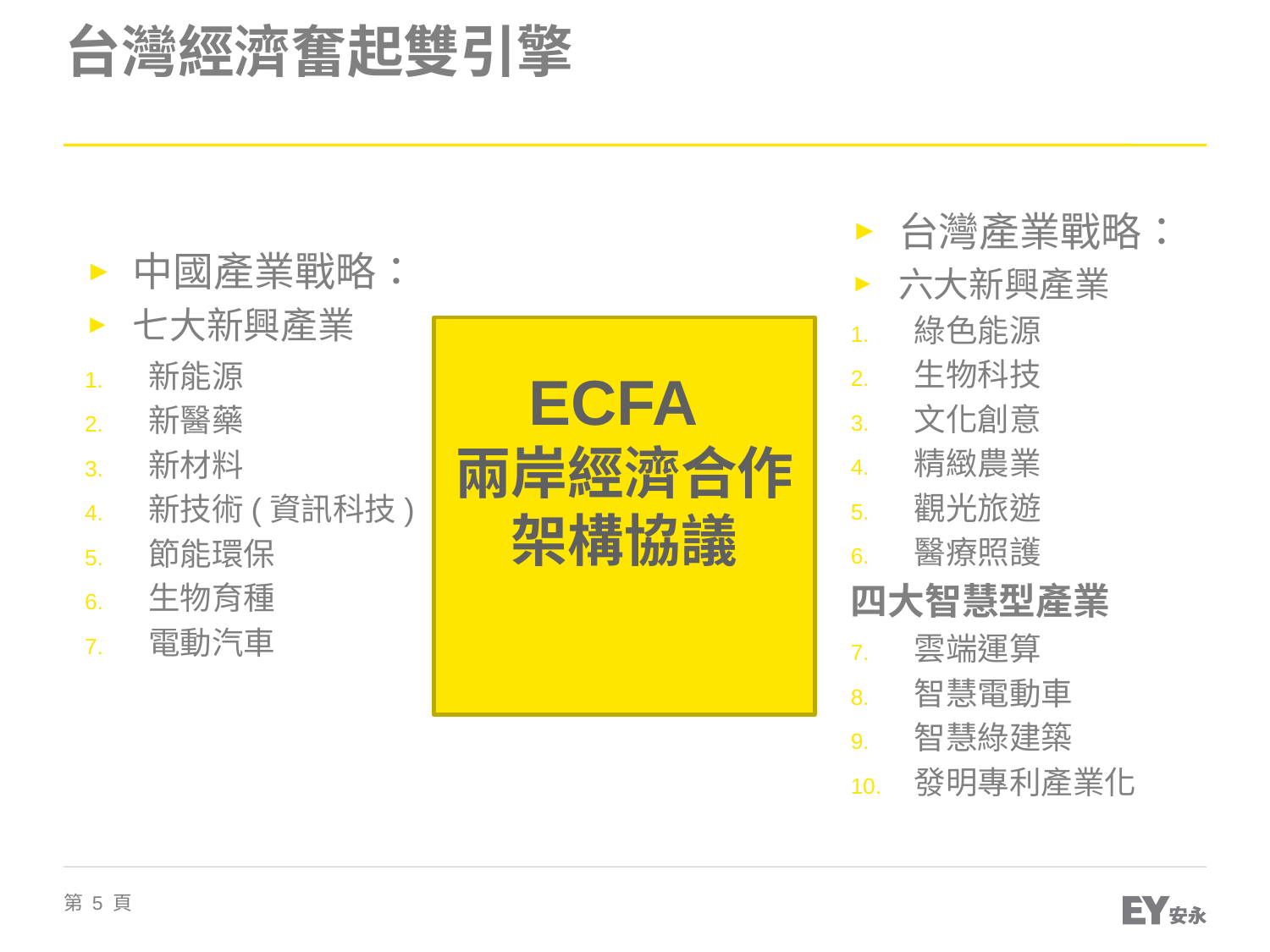

# 台灣經濟奮起雙引擎

台灣產業戰略：
六大新興產業
綠色能源
生物科技
文化創意
精緻農業
觀光旅遊
醫療照護
四大智慧型產業
雲端運算
智慧電動車
智慧綠建築
發明專利產業化

中國產業戰略：
七大新興產業

ECFA
兩岸經濟合作架構協議

新能源
新醫藥
新材料
新技術(資訊科技)
節能環保
生物育種
電動汽車